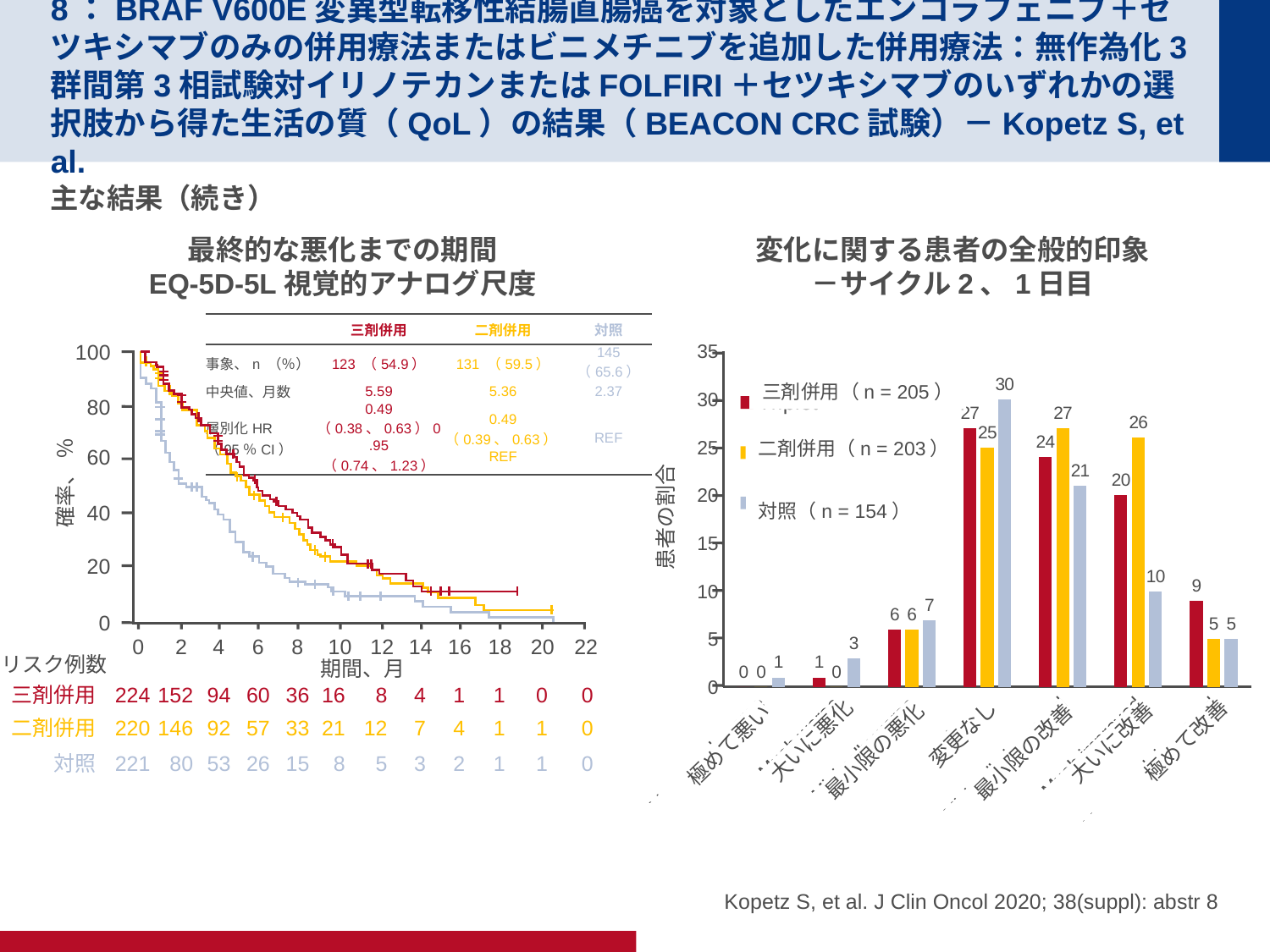

# 8：BRAF V600E変異型転移性結腸直腸癌を対象としたエンコラフェニブ＋セツキシマブのみの併用療法またはビニメチニブを追加した併用療法：無作為化3群間第3相試験対イリノテカンまたはFOLFIRI＋セツキシマブのいずれかの選択肢から得た生活の質（QoL）の結果（BEACON CRC試験）－Kopetz S, et al.
主な結果（続き）

最終的な悪化までの期間
EQ-5D-5L視覚的アナログ尺度
変化に関する患者の全般的印象
－サイクル2、1日目
|  | 三剤併用 | 二剤併用 | 対照 |
| --- | --- | --- | --- |
| 事象、n （％） | 123 （54.9） | 131 （59.5） | 145 （65.6） |
| 中央値、月数 | 5.59 | 5.36 | 2.37 |
| 層別化HR （95％CI） | 0.49 （0.38、0.63）0.95 （0.74、1.23） | 0.49 （0.39、0.63）REF | REF |
100
80
60
40
20

確率、 ％
0

0
2
4
6
8
10
12
14
16
18
20
22
リスク例数
期間、月
三剤併用
224
152
94
60
36
16
8
4
1
1
0
0
二剤併用
220
146
92
57
33
21
12
7
4
1
1
0
対照
221
80
53
26
15
8
5
3
2
1
1
0

### Chart

| Category | Triplet | Doublet | Control |
|---|---|---|---|
| Very much worse | 0.0 | 0.0 | 1.0 |
| Much worse | 1.0 | 0.0 | 3.0 |
| Minimally worse | 6.0 | 6.0 | 7.0 |
| No change | 27.0 | 25.0 | 30.0 |
| Minimally improved | 24.0 | 27.0 | 21.0 |
| Much improved | 20.0 | 26.0 | 10.0 |
| Very much improved | 9.0 | 5.0 | 5.0 |

三剤併用（n = 205）

二剤併用（n = 203）

対照（n = 154）

患者の割合

大いに悪化
変更なし
大いに改善
最小限の悪化
極めて悪い
最小限の改善
極めて改善
Kopetz S, et al. J Clin Oncol 2020; 38(suppl): abstr 8